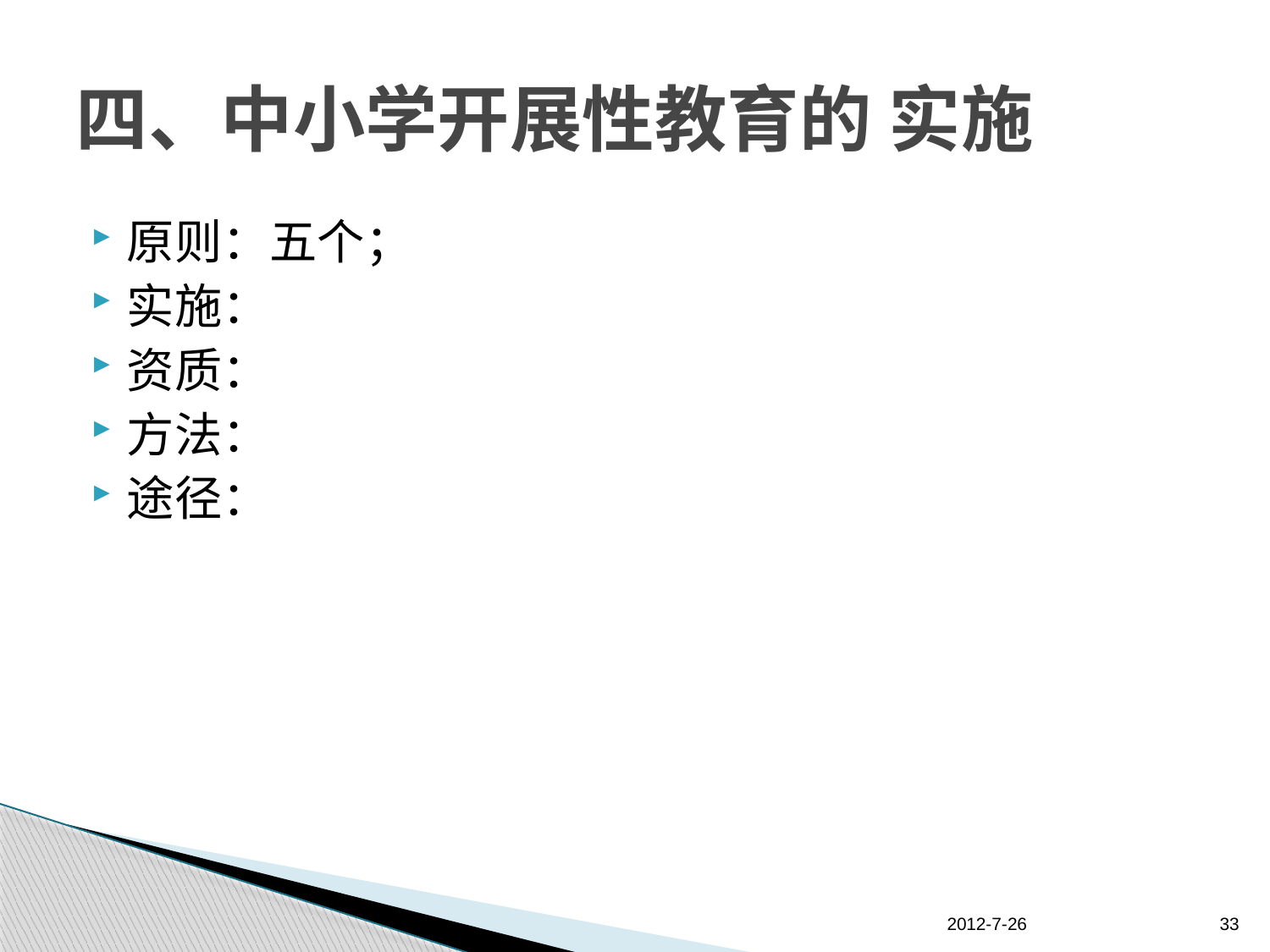

# 四、中小学开展性教育的 实施
原则：五个；
实施：
资质：
方法：
途径：

2012-7-26
33